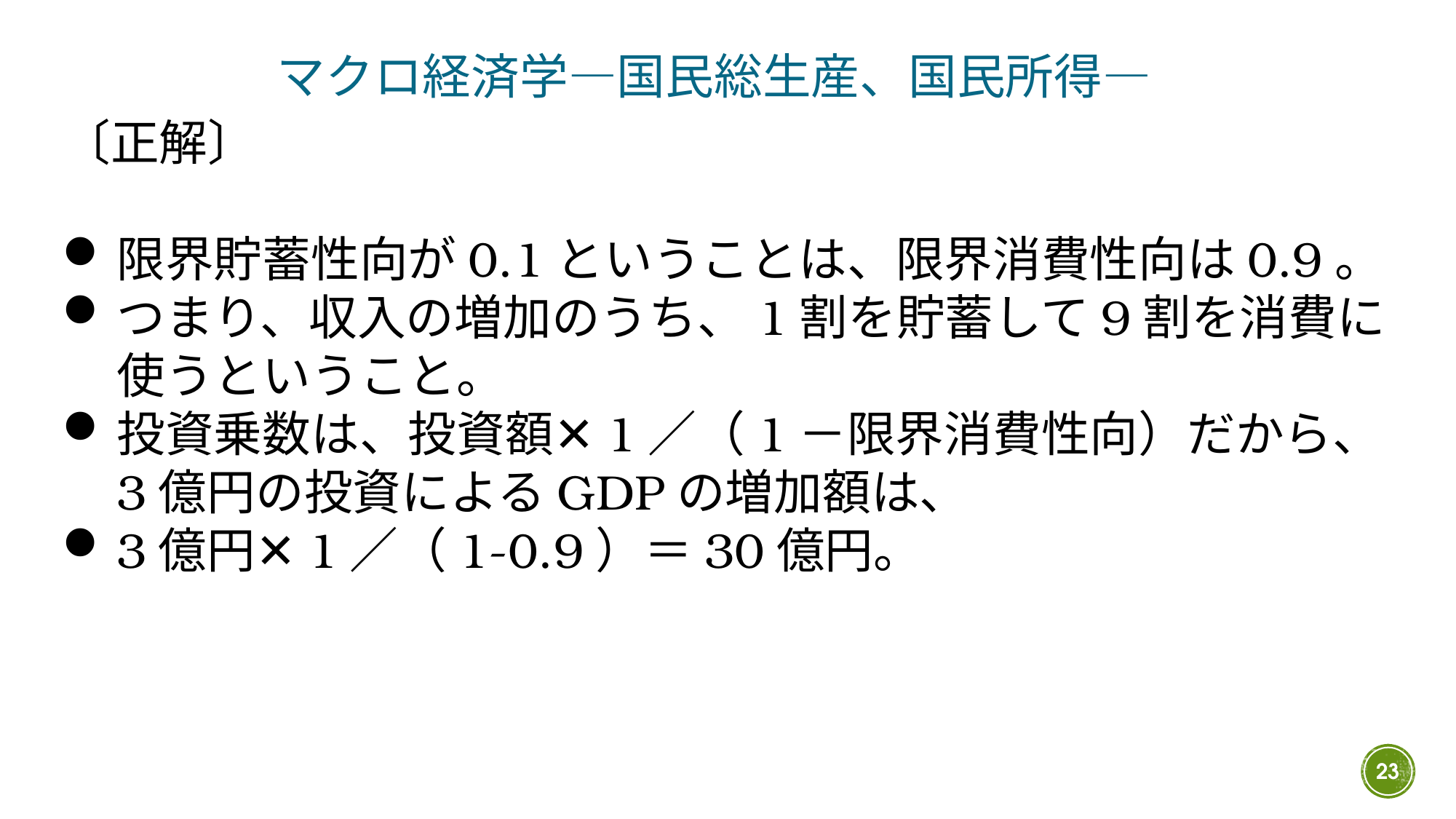

マクロ経済学―国民総生産、国民所得―
〔正解〕

限界貯蓄性向が0.1ということは、限界消費性向は0.9。
つまり、収入の増加のうち、1割を貯蓄して9割を消費に使うということ。
投資乗数は、投資額✕1／（1－限界消費性向）だから、3億円の投資によるGDPの増加額は、
3億円✕1／（1-0.9）＝30億円。

23